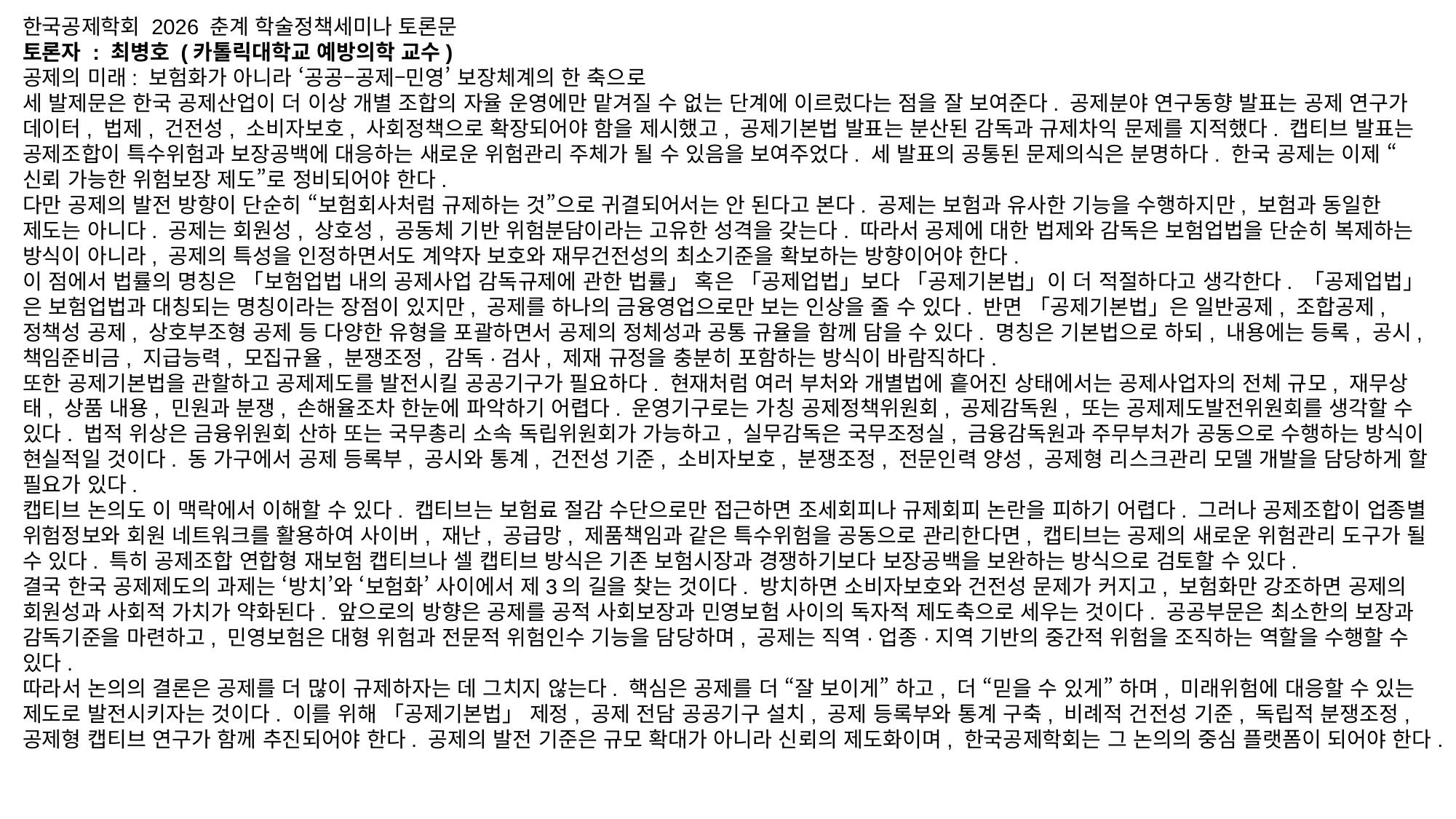

한국공제학회 2026 춘계 학술정책세미나 토론문
토론자 : 최병호 (카톨릭대학교 예방의학 교수)
공제의 미래: 보험화가 아니라 ‘공공–공제–민영’ 보장체계의 한 축으로
세 발제문은 한국 공제산업이 더 이상 개별 조합의 자율 운영에만 맡겨질 수 없는 단계에 이르렀다는 점을 잘 보여준다. 공제분야 연구동향 발표는 공제 연구가 데이터, 법제, 건전성, 소비자보호, 사회정책으로 확장되어야 함을 제시했고, 공제기본법 발표는 분산된 감독과 규제차익 문제를 지적했다. 캡티브 발표는 공제조합이 특수위험과 보장공백에 대응하는 새로운 위험관리 주체가 될 수 있음을 보여주었다. 세 발표의 공통된 문제의식은 분명하다. 한국 공제는 이제 “신뢰 가능한 위험보장 제도”로 정비되어야 한다.
다만 공제의 발전 방향이 단순히 “보험회사처럼 규제하는 것”으로 귀결되어서는 안 된다고 본다. 공제는 보험과 유사한 기능을 수행하지만, 보험과 동일한 제도는 아니다. 공제는 회원성, 상호성, 공동체 기반 위험분담이라는 고유한 성격을 갖는다. 따라서 공제에 대한 법제와 감독은 보험업법을 단순히 복제하는 방식이 아니라, 공제의 특성을 인정하면서도 계약자 보호와 재무건전성의 최소기준을 확보하는 방향이어야 한다.
이 점에서 법률의 명칭은 「보험업법 내의 공제사업 감독규제에 관한 법률」 혹은 「공제업법」보다 「공제기본법」이 더 적절하다고 생각한다. 「공제업법」은 보험업법과 대칭되는 명칭이라는 장점이 있지만, 공제를 하나의 금융영업으로만 보는 인상을 줄 수 있다. 반면 「공제기본법」은 일반공제, 조합공제, 정책성 공제, 상호부조형 공제 등 다양한 유형을 포괄하면서 공제의 정체성과 공통 규율을 함께 담을 수 있다. 명칭은 기본법으로 하되, 내용에는 등록, 공시, 책임준비금, 지급능력, 모집규율, 분쟁조정, 감독·검사, 제재 규정을 충분히 포함하는 방식이 바람직하다.
또한 공제기본법을 관할하고 공제제도를 발전시킬 공공기구가 필요하다. 현재처럼 여러 부처와 개별법에 흩어진 상태에서는 공제사업자의 전체 규모, 재무상태, 상품 내용, 민원과 분쟁, 손해율조차 한눈에 파악하기 어렵다. 운영기구로는 가칭 공제정책위원회, 공제감독원, 또는 공제제도발전위원회를 생각할 수 있다. 법적 위상은 금융위원회 산하 또는 국무총리 소속 독립위원회가 가능하고, 실무감독은 국무조정실, 금융감독원과 주무부처가 공동으로 수행하는 방식이 현실적일 것이다. 동 가구에서 공제 등록부, 공시와 통계, 건전성 기준, 소비자보호, 분쟁조정, 전문인력 양성, 공제형 리스크관리 모델 개발을 담당하게 할 필요가 있다.
캡티브 논의도 이 맥락에서 이해할 수 있다. 캡티브는 보험료 절감 수단으로만 접근하면 조세회피나 규제회피 논란을 피하기 어렵다. 그러나 공제조합이 업종별 위험정보와 회원 네트워크를 활용하여 사이버, 재난, 공급망, 제품책임과 같은 특수위험을 공동으로 관리한다면, 캡티브는 공제의 새로운 위험관리 도구가 될 수 있다. 특히 공제조합 연합형 재보험 캡티브나 셀 캡티브 방식은 기존 보험시장과 경쟁하기보다 보장공백을 보완하는 방식으로 검토할 수 있다.
결국 한국 공제제도의 과제는 ‘방치’와 ‘보험화’ 사이에서 제3의 길을 찾는 것이다. 방치하면 소비자보호와 건전성 문제가 커지고, 보험화만 강조하면 공제의 회원성과 사회적 가치가 약화된다. 앞으로의 방향은 공제를 공적 사회보장과 민영보험 사이의 독자적 제도축으로 세우는 것이다. 공공부문은 최소한의 보장과 감독기준을 마련하고, 민영보험은 대형 위험과 전문적 위험인수 기능을 담당하며, 공제는 직역·업종·지역 기반의 중간적 위험을 조직하는 역할을 수행할 수 있다.
따라서 논의의 결론은 공제를 더 많이 규제하자는 데 그치지 않는다. 핵심은 공제를 더 “잘 보이게” 하고, 더 “믿을 수 있게” 하며, 미래위험에 대응할 수 있는 제도로 발전시키자는 것이다. 이를 위해 「공제기본법」 제정, 공제 전담 공공기구 설치, 공제 등록부와 통계 구축, 비례적 건전성 기준, 독립적 분쟁조정, 공제형 캡티브 연구가 함께 추진되어야 한다. 공제의 발전 기준은 규모 확대가 아니라 신뢰의 제도화이며, 한국공제학회는 그 논의의 중심 플랫폼이 되어야 한다.